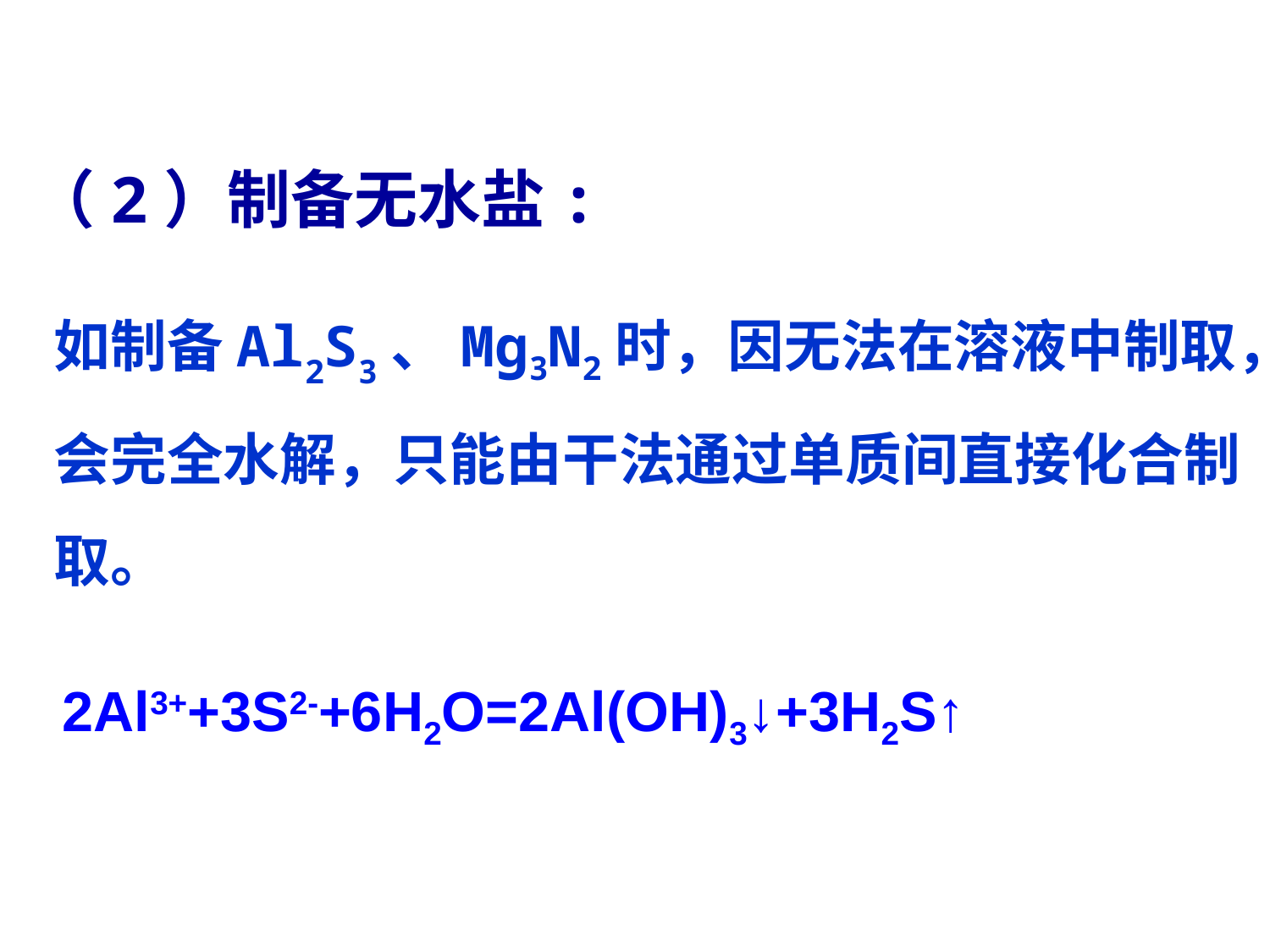

（2）制备无水盐:

如制备Al2S3、Mg3N2时，因无法在溶液中制取，会完全水解，只能由干法通过单质间直接化合制取。
2Al3++3S2-+6H2O=2Al(OH)3↓+3H2S↑